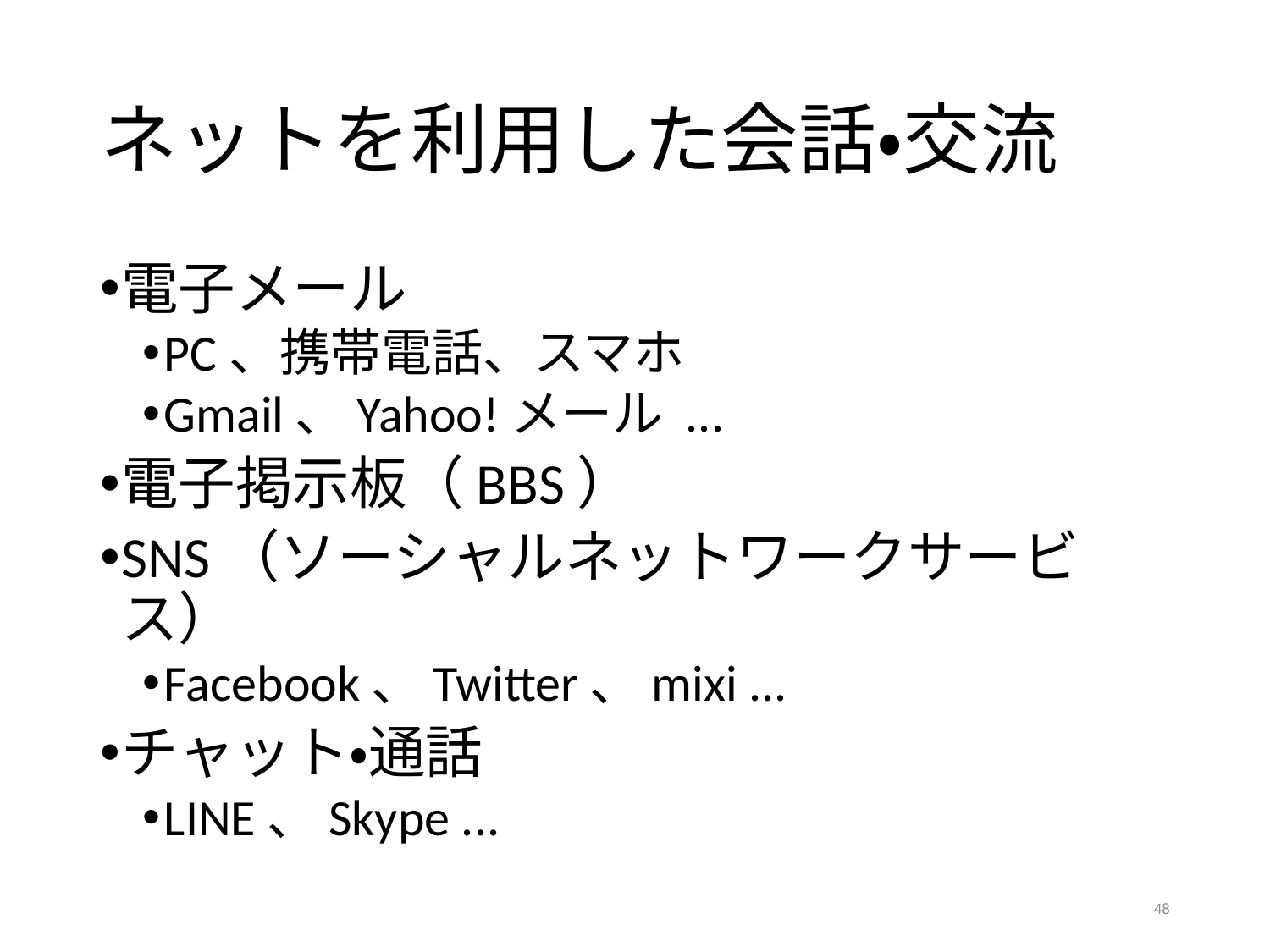

# ネットを利用した会話・交流
電子メール
PC、携帯電話、スマホ
Gmail、Yahoo!メール ...
電子掲示板（BBS）
SNS（ソーシャルネットワークサービス）
Facebook、Twitter、mixi ...
チャット・通話
LINE、Skype ...
48